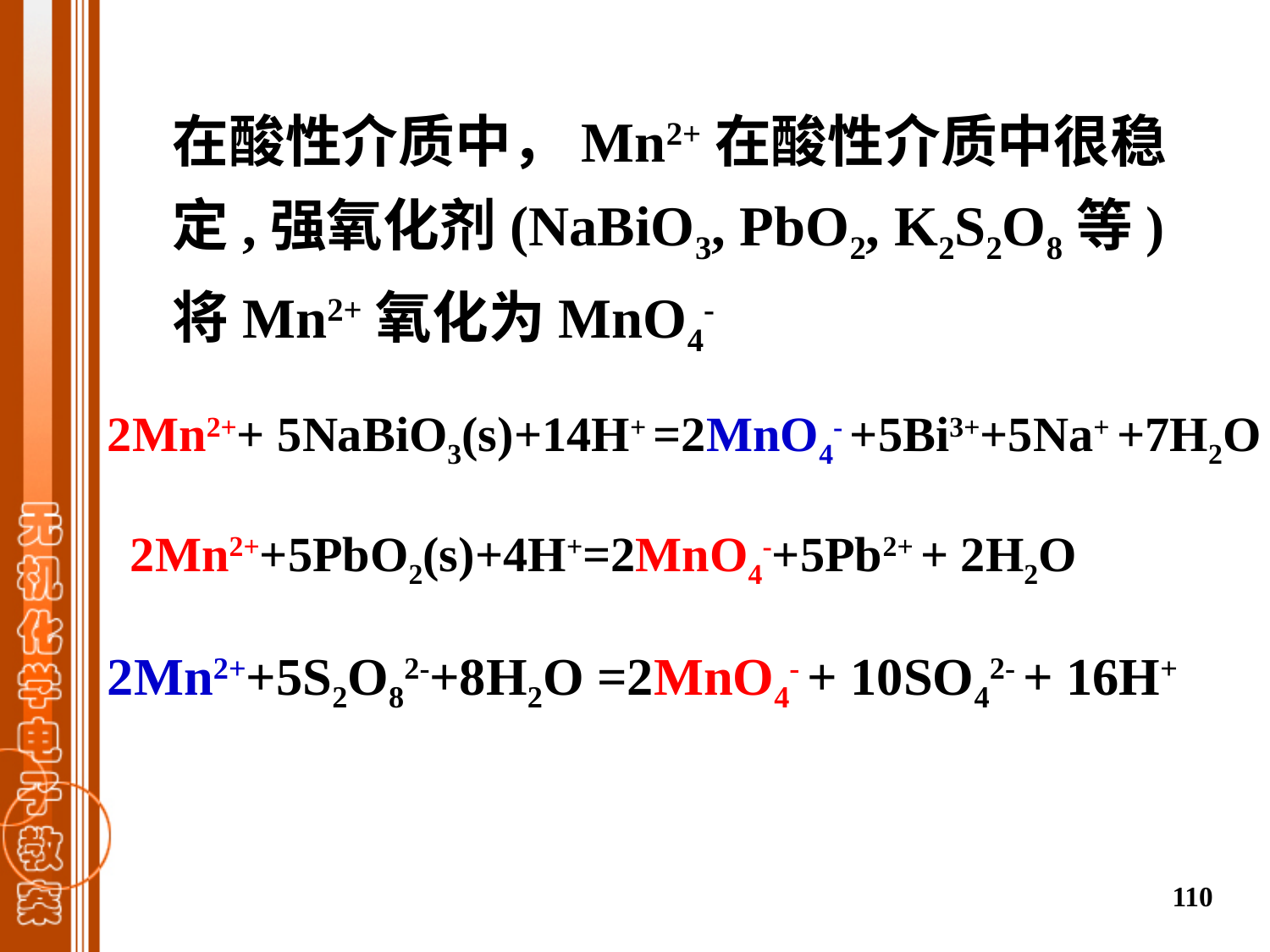

在酸性介质中，Mn2+在酸性介质中很稳定,强氧化剂(NaBiO3, PbO2, K2S2O8等)将Mn2+氧化为MnO4-
2Mn2++ 5NaBiO3(s)+14H+ =2MnO4- +5Bi3++5Na+ +7H2O
2Mn2++5PbO2(s)+4H+=2MnO4-+5Pb2+ + 2H2O
2Mn2++5S2O82-+8H2O =2MnO4- + 10SO42- + 16H+
110